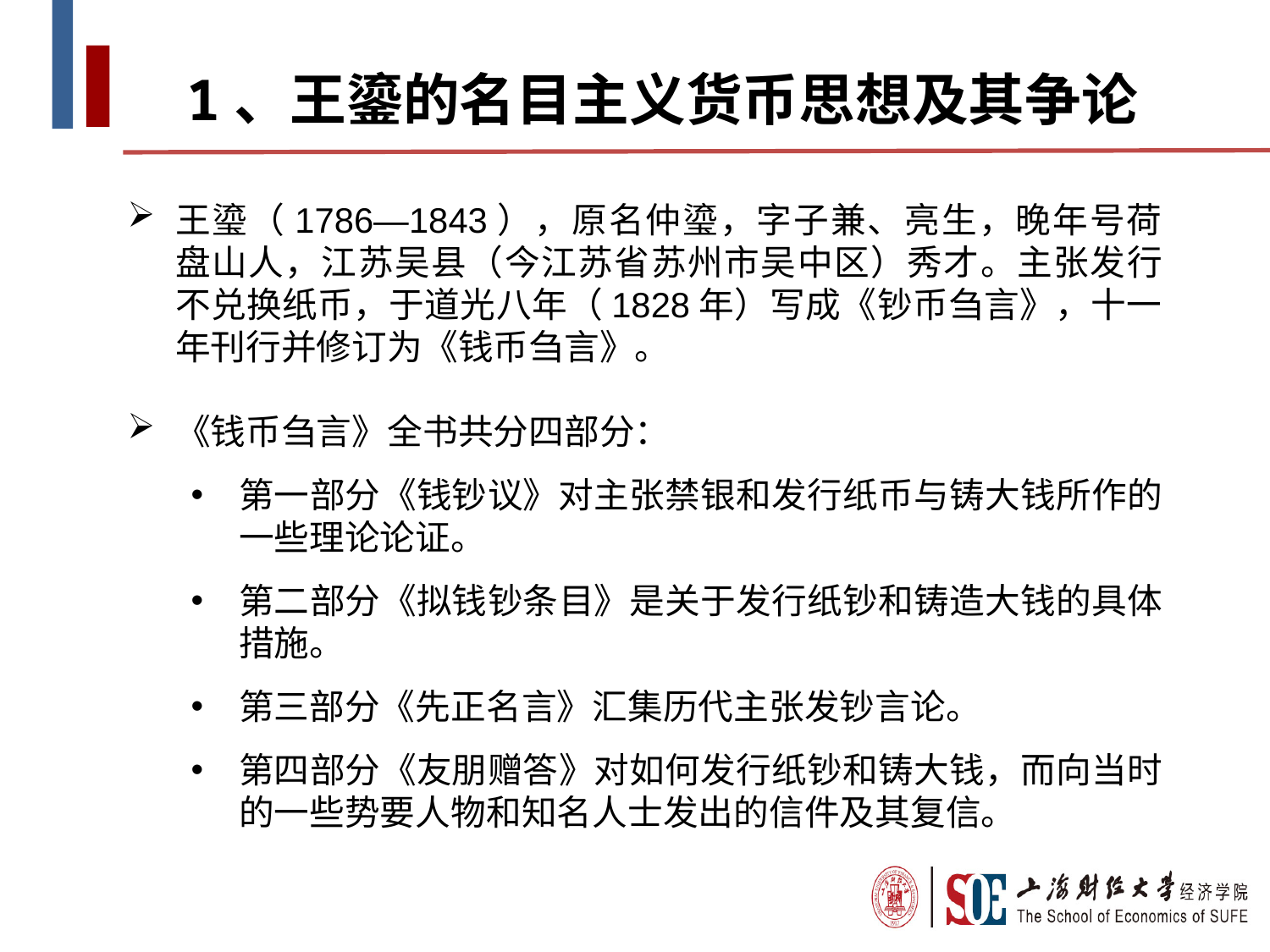

1、王鎏的名目主义货币思想及其争论
王瑬（1786—1843），原名仲瑬，字子兼、亮生，晚年号荷盘山人，江苏吴县（今江苏省苏州市吴中区）秀才。主张发行不兑换纸币，于道光八年（1828年）写成《钞币刍言》，十一年刊行并修订为《钱币刍言》。

《钱币刍言》全书共分四部分：
第一部分《钱钞议》对主张禁银和发行纸币与铸大钱所作的一些理论论证。
第二部分《拟钱钞条目》是关于发行纸钞和铸造大钱的具体措施。
第三部分《先正名言》汇集历代主张发钞言论。
第四部分《友朋赠答》对如何发行纸钞和铸大钱，而向当时的一些势要人物和知名人士发出的信件及其复信。